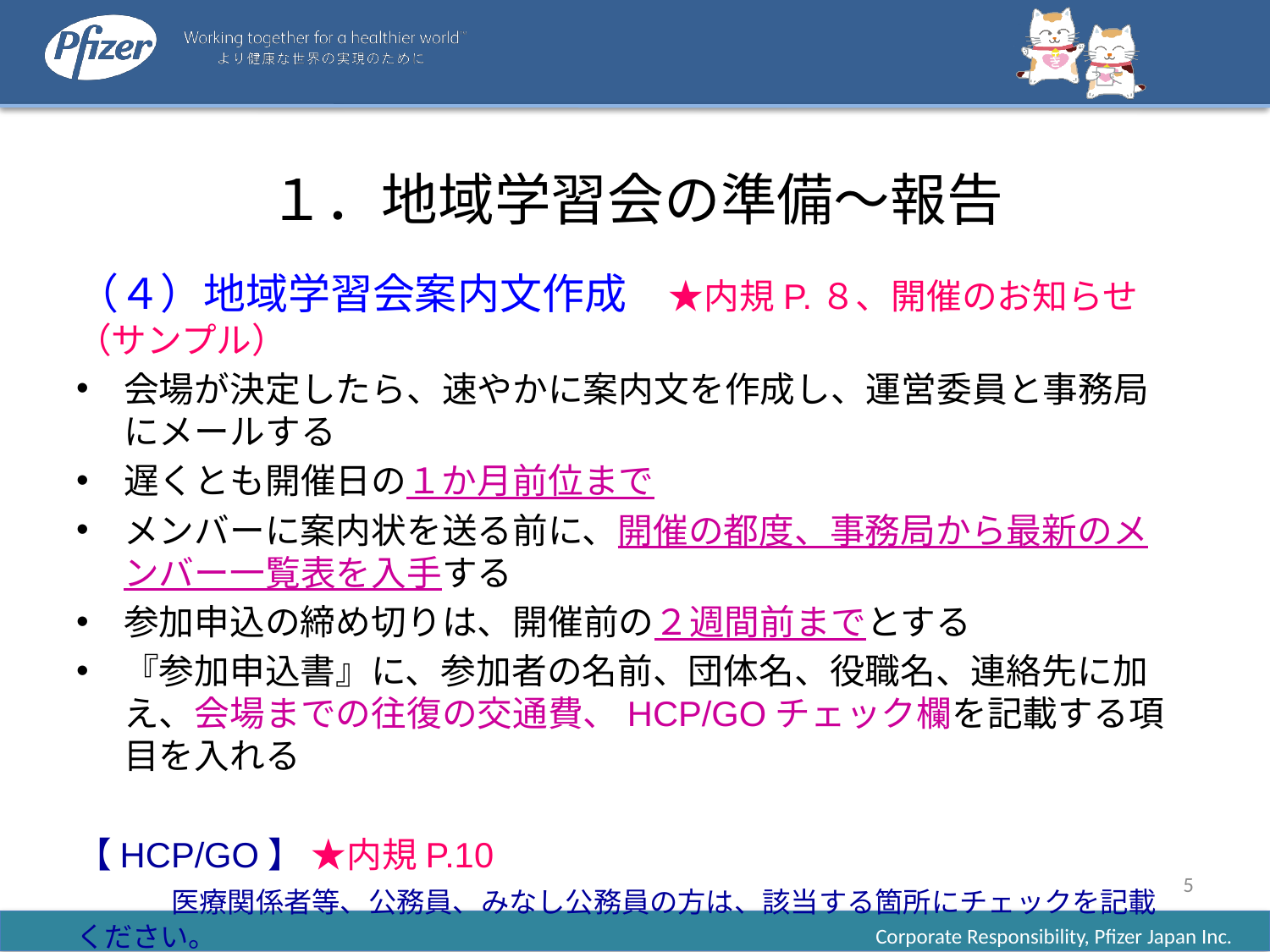

# １．地域学習会の準備～報告
（４）地域学習会案内文作成　★内規P.８、開催のお知らせ（サンプル）
会場が決定したら、速やかに案内文を作成し、運営委員と事務局にメールする
遅くとも開催日の１か月前位まで
メンバーに案内状を送る前に、開催の都度、事務局から最新のメンバー一覧表を入手する
参加申込の締め切りは、開催前の２週間前までとする
『参加申込書』に、参加者の名前、団体名、役職名、連絡先に加え、会場までの往復の交通費、HCP/GOチェック欄を記載する項目を入れる

【HCP/GO】 ★内規P.10
　　　医療関係者等、公務員、みなし公務員の方は、該当する箇所にチェックを記載ください。
　　　　　□　医療関係者等（職種：　　　　　　　）　　□　公務員・みなし公務員

5